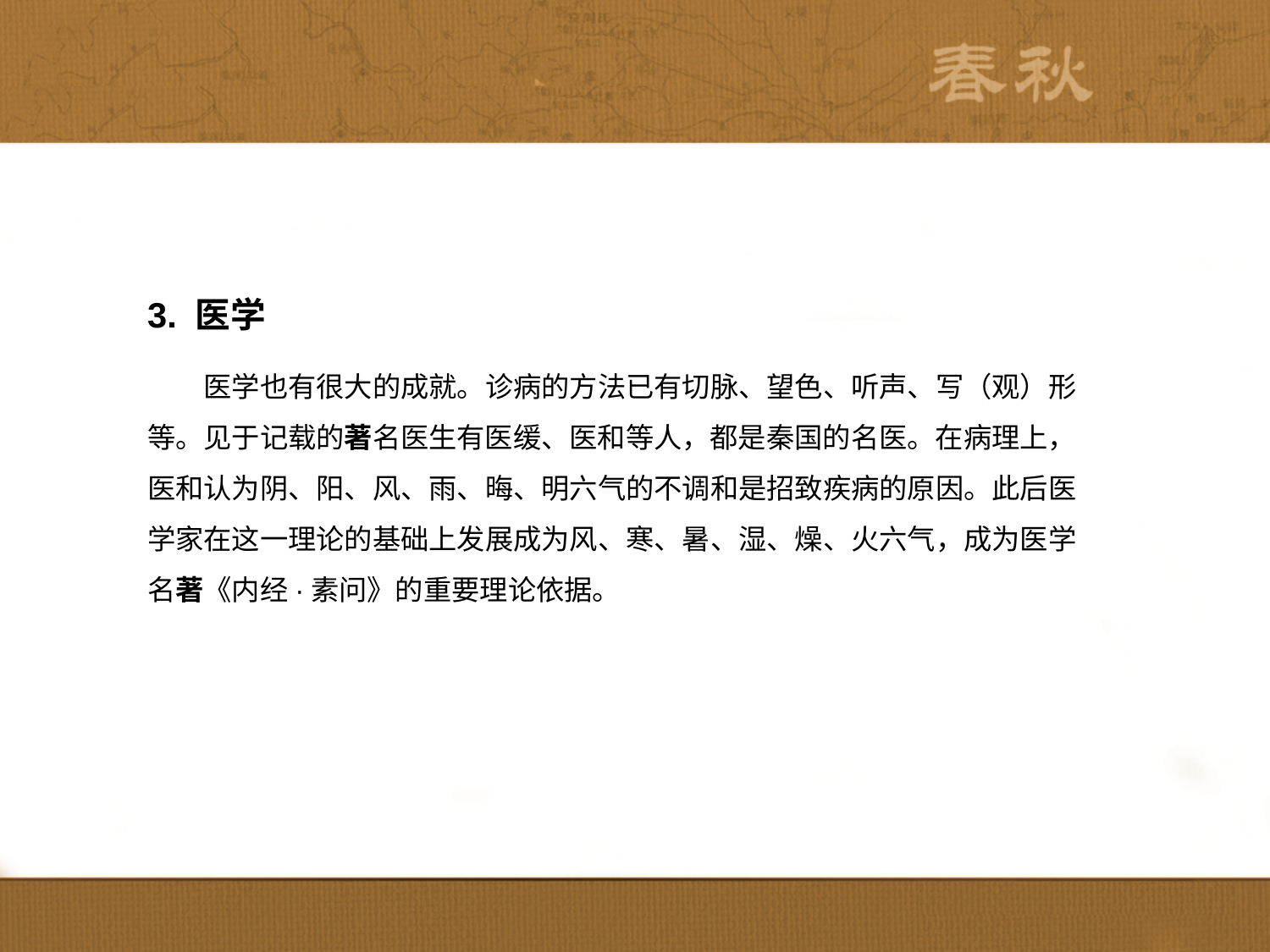

3. 医学
　　医学也有很大的成就。诊病的方法已有切脉、望色、听声、写（观）形等。见于记载的著名医生有医缓、医和等人，都是秦国的名医。在病理上，医和认为阴、阳、风、雨、晦、明六气的不调和是招致疾病的原因。此后医学家在这一理论的基础上发展成为风、寒、暑、湿、燥、火六气，成为医学名著《内经·素问》的重要理论依据。